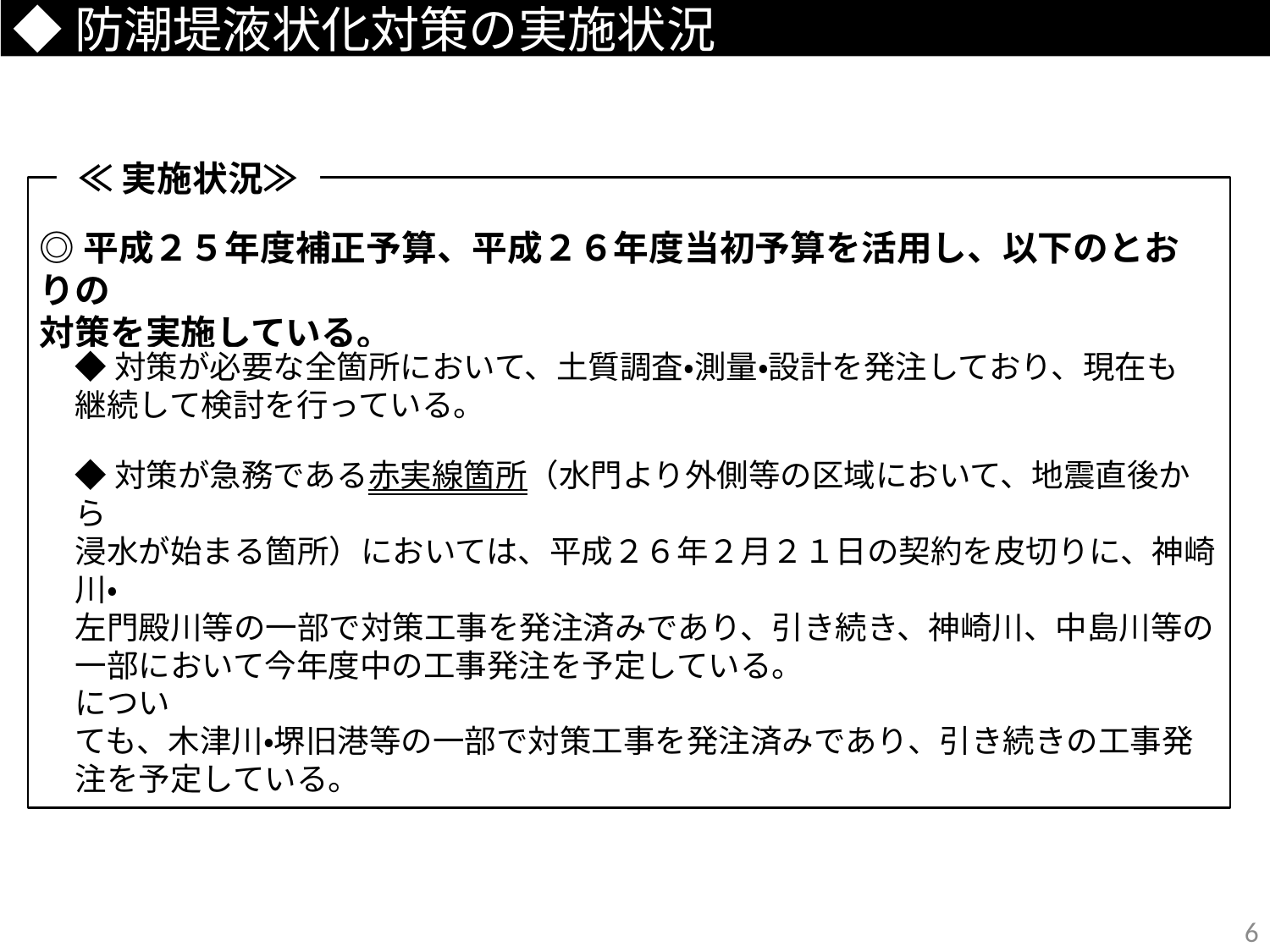

◆防潮堤液状化対策の実施状況

≪実施状況≫

◆その他、緑実線箇所（水門より外側等の区域で、津波により浸水する箇所）につい
ても、木津川・堺旧港等の一部で対策工事を発注済みであり、引き続きの工事発注を予定している。
◎平成２５年度補正予算、平成２６年度当初予算を活用し、以下のとおりの
対策を実施している。
◆対策が必要な全箇所において、土質調査・測量・設計を発注しており、現在も
継続して検討を行っている。
◆対策が急務である赤実線箇所（水門より外側等の区域において、地震直後から
浸水が始まる箇所）においては、平成２６年２月２１日の契約を皮切りに、神崎川・
左門殿川等の一部で対策工事を発注済みであり、引き続き、神崎川、中島川等の
一部において今年度中の工事発注を予定している。
6